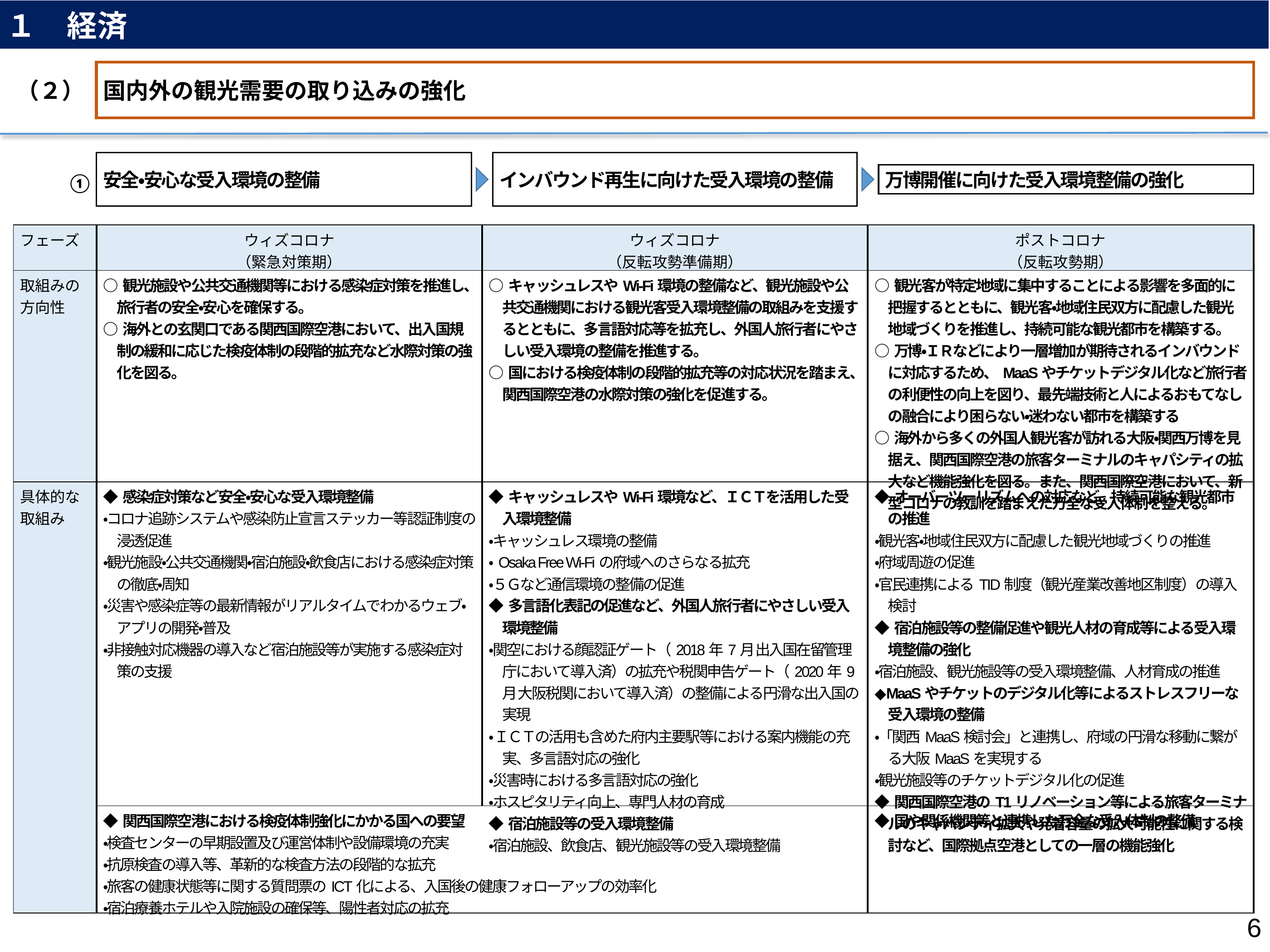

１　経済
（２）
国内外の観光需要の取り込みの強化
安全・安心な受入環境の整備
インバウンド再生に向けた受入環境の整備
万博開催に向けた受入環境整備の強化
①

| フェーズ | ウィズコロナ （緊急対策期） | ウィズコロナ （反転攻勢準備期） | ポストコロナ （反転攻勢期） |
| --- | --- | --- | --- |
| 取組みの 方向性 | ○観光施設や公共交通機関等における感染症対策を推進し、旅行者の安全・安心を確保する。 ○海外との玄関口である関西国際空港において、出入国規制の緩和に応じた検疫体制の段階的拡充など水際対策の強化を図る。 | ○キャッシュレスやWi-Fi環境の整備など、観光施設や公共交通機関における観光客受入環境整備の取組みを支援するとともに、多言語対応等を拡充し、外国人旅行者にやさしい受入環境の整備を推進する。 ○国における検疫体制の段階的拡充等の対応状況を踏まえ、関西国際空港の水際対策の強化を促進する。 | ○観光客が特定地域に集中することによる影響を多面的に把握するとともに、観光客・地域住民双方に配慮した観光地域づくりを推進し、持続可能な観光都市を構築する。 ○万博・ＩＲなどにより一層増加が期待されるインバウンドに対応するため、MaaSやチケットデジタル化など旅行者の利便性の向上を図り、最先端技術と人によるおもてなしの融合により困らない・迷わない都市を構築する ○海外から多くの外国人観光客が訪れる大阪・関西万博を見据え、関西国際空港の旅客ターミナルのキャパシティの拡大など機能強化を図る。また、関西国際空港において、新型コロナの教訓を踏まえた万全な受入体制を整える。 |
| 具体的な 取組み | ◆感染症対策など安全・安心な受入環境整備 ・コロナ追跡システムや感染防止宣言ステッカー等認証制度の浸透促進 ・観光施設・公共交通機関・宿泊施設・飲食店における感染症対策の徹底・周知 ・災害や感染症等の最新情報がリアルタイムでわかるウェブ・アプリの開発・普及 ・非接触対応機器の導入など宿泊施設等が実施する感染症対策の支援 | ◆キャッシュレスやWi-Fi環境など、ＩＣＴを活用した受入環境整備 ・キャッシュレス環境の整備 ・Osaka Free Wi-Fiの府域へのさらなる拡充 ・５Ｇなど通信環境の整備の促進 ◆多言語化表記の促進など、外国人旅行者にやさしい受入環境整備 ・関空における顔認証ゲート（2018年7月 出入国在留管理庁において導入済）の拡充や税関申告ゲート（2020年9月 大阪税関において導入済）の整備による円滑な出入国の実現 ・ＩＣＴの活用も含めた府内主要駅等における案内機能の充実、多言語対応の強化 ・災害時における多言語対応の強化 ・ホスピタリティ向上、専門人材の育成 ◆宿泊施設等の受入環境整備 ・宿泊施設、飲食店、観光施設等の受入環境整備 | ◆オーバーツーリズムへの対応など、持続可能な観光都市の推進 ・観光客・地域住民双方に配慮した観光地域づくりの推進 ・府域周遊の促進 ・官民連携によるTID制度（観光産業改善地区制度）の導入検討 ◆宿泊施設等の整備促進や観光人材の育成等による受入環境整備の強化 ・宿泊施設、観光施設等の受入環境整備、人材育成の推進 ◆MaaSやチケットのデジタル化等によるストレスフリーな受入環境の整備 ・「関西MaaS検討会」と連携し、府域の円滑な移動に繋がる大阪MaaSを実現する ・観光施設等のチケットデジタル化の促進 ◆関西国際空港のT1リノベーション等による旅客ターミナルのキャパシティ拡大や発着容量の拡大可能性に関する検討など、国際拠点空港としての一層の機能強化 |
|  | ◆関西国際空港における検疫体制強化にかかる国への要望 ・検査センターの早期設置及び運営体制や設備環境の充実 ・抗原検査の導入等、革新的な検査方法の段階的な拡充 ・旅客の健康状態等に関する質問票のICT化による、入国後の健康フォローアップの効率化 ・宿泊療養ホテルや入院施設の確保等、陽性者対応の拡充 |  | ◆国や関係機関等と連携した万全な受入体制の整備 |
6